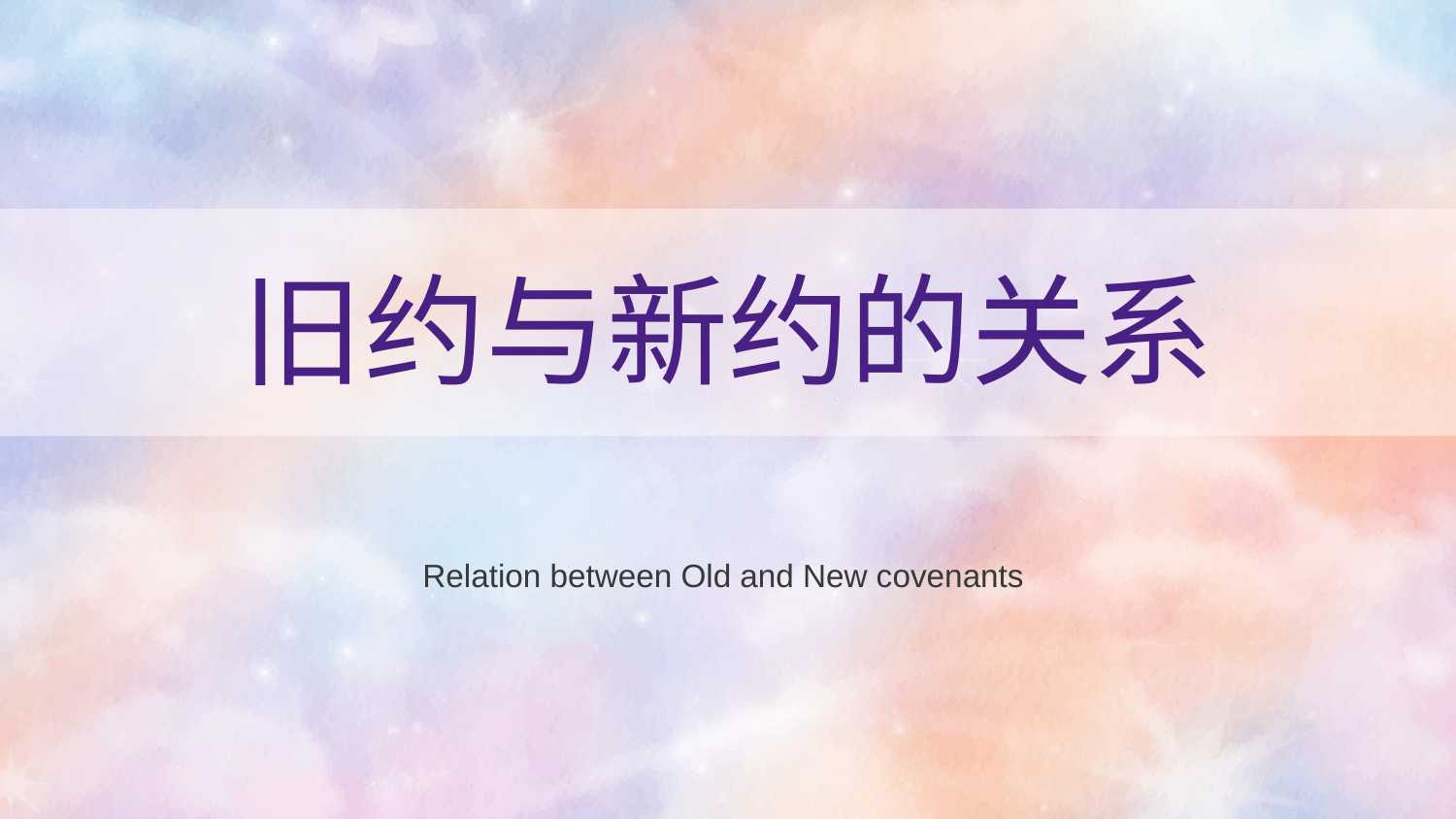

# 旧约与新约的关系
Relation between Old and New covenants